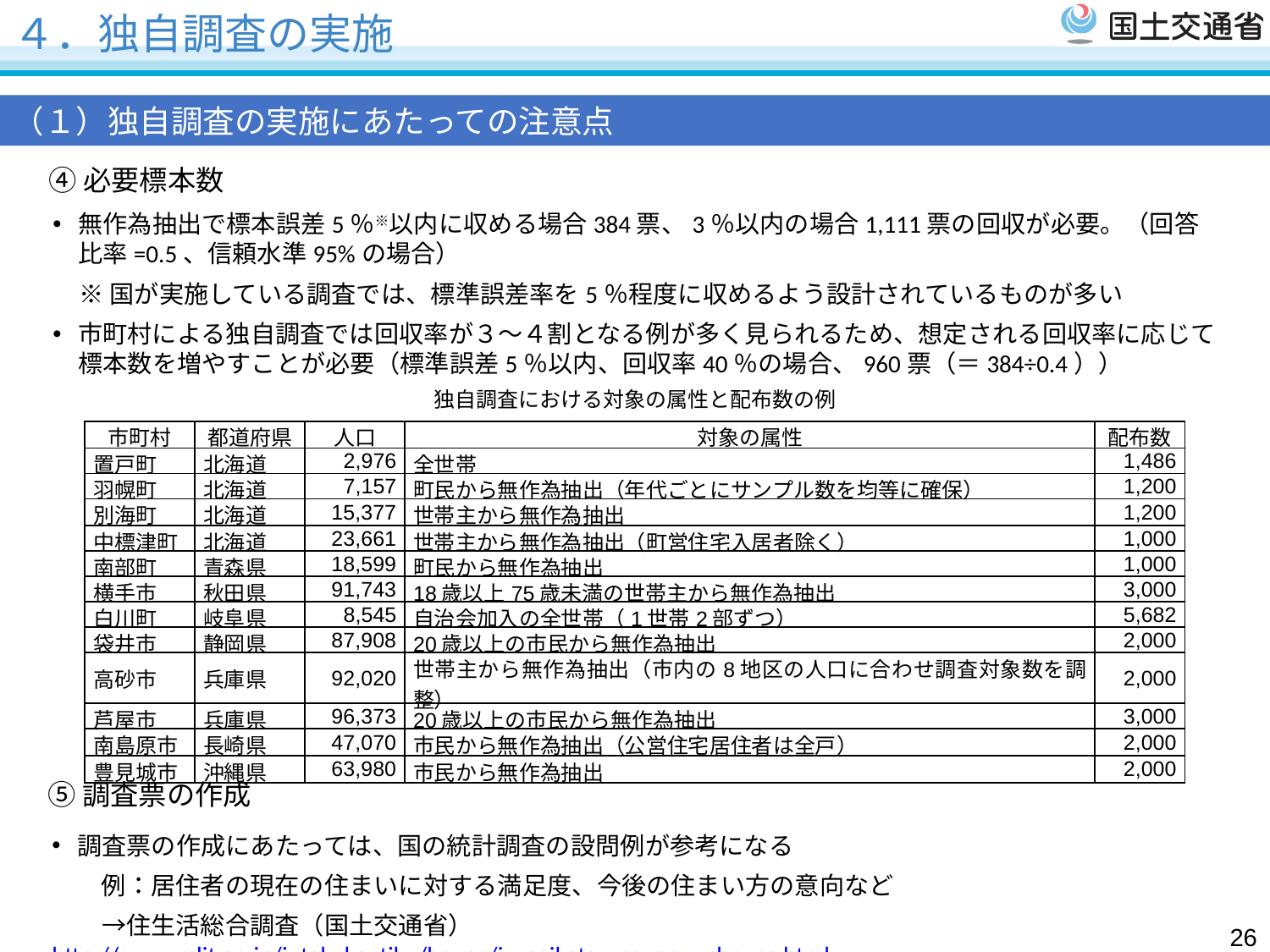

# ４．独自調査の実施
（１）独自調査の実施にあたっての注意点
④必要標本数
無作為抽出で標本誤差5％※以内に収める場合384票、3％以内の場合1,111票の回収が必要。（回答比率=0.5、信頼水準95%の場合）
※国が実施している調査では、標準誤差率を5％程度に収めるよう設計されているものが多い
市町村による独自調査では回収率が３～４割となる例が多く見られるため、想定される回収率に応じて標本数を増やすことが必要（標準誤差5％以内、回収率40％の場合、960票（＝384÷0.4））
独自調査における対象の属性と配布数の例
| 市町村 | 都道府県 | 人口 | 対象の属性 | 配布数 |
| --- | --- | --- | --- | --- |
| 置戸町 | 北海道 | 2,976 | 全世帯 | 1,486 |
| 羽幌町 | 北海道 | 7,157 | 町民から無作為抽出（年代ごとにサンプル数を均等に確保） | 1,200 |
| 別海町 | 北海道 | 15,377 | 世帯主から無作為抽出 | 1,200 |
| 中標津町 | 北海道 | 23,661 | 世帯主から無作為抽出（町営住宅入居者除く） | 1,000 |
| 南部町 | 青森県 | 18,599 | 町民から無作為抽出 | 1,000 |
| 横手市 | 秋田県 | 91,743 | 18歳以上75歳未満の世帯主から無作為抽出 | 3,000 |
| 白川町 | 岐阜県 | 8,545 | 自治会加入の全世帯（1世帯2部ずつ） | 5,682 |
| 袋井市 | 静岡県 | 87,908 | 20歳以上の市民から無作為抽出 | 2,000 |
| 高砂市 | 兵庫県 | 92,020 | 世帯主から無作為抽出（市内の8地区の人口に合わせ調査対象数を調整） | 2,000 |
| 芦屋市 | 兵庫県 | 96,373 | 20歳以上の市民から無作為抽出 | 3,000 |
| 南島原市 | 長崎県 | 47,070 | 市民から無作為抽出（公営住宅居住者は全戸） | 2,000 |
| 豊見城市 | 沖縄県 | 63,980 | 市民から無作為抽出 | 2,000 |
⑤調査票の作成
調査票の作成にあたっては、国の統計調査の設問例が参考になる
　　例：居住者の現在の住まいに対する満足度、今後の住まい方の意向など
　　→住生活総合調査（国土交通省）　http://www.mlit.go.jp/jutakukentiku/house/jyuseikatsu_sougou_chousa.html
26